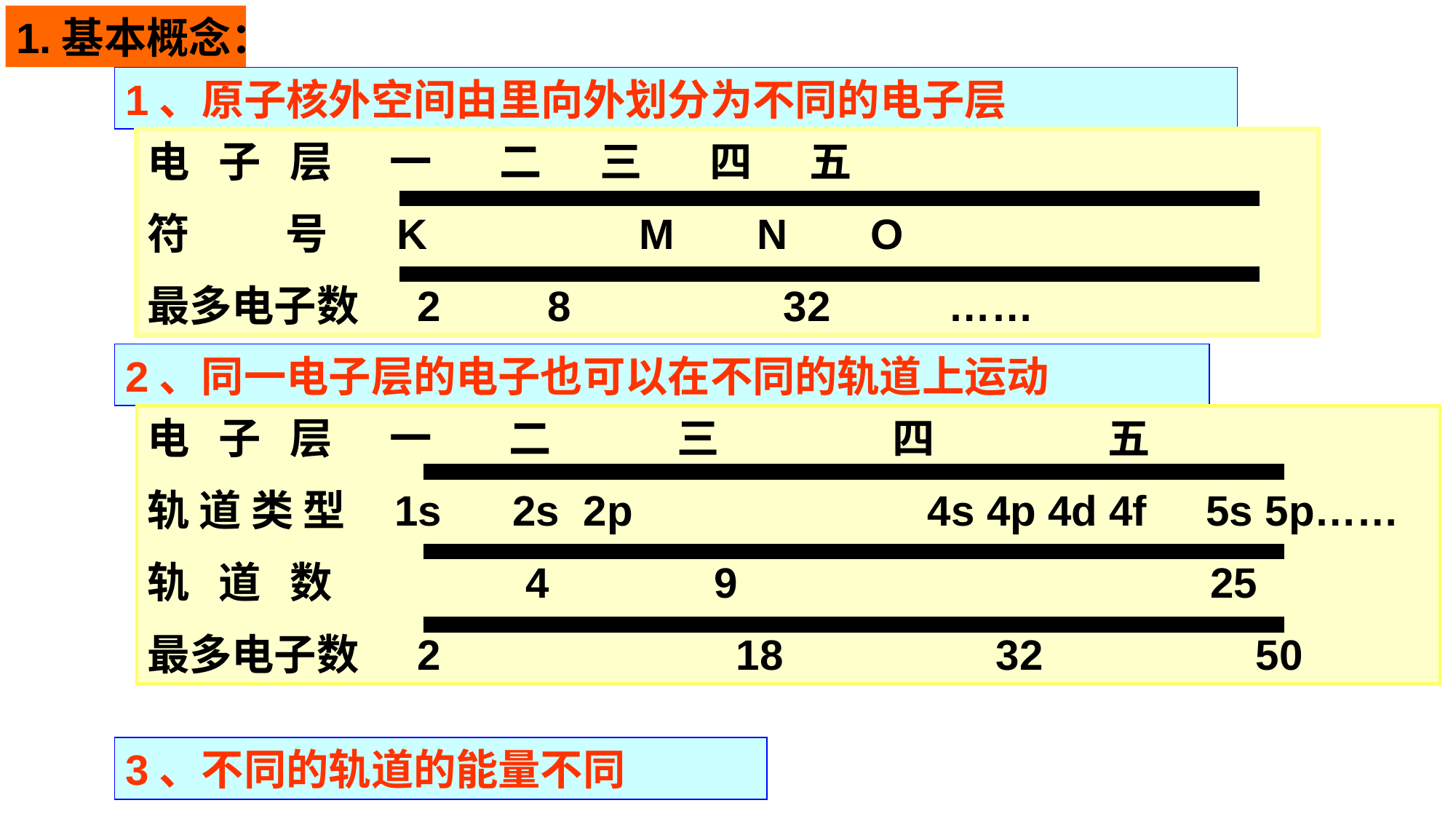

1.基本概念：
1、原子核外空间由里向外划分为不同的电子层
电   子   层      一       二      三       四      五
符          号      K                  M       N       O
最多电子数     2         8                  32          ……

2、同一电子层的电子也可以在不同的轨道上运动
电   子   层      一        二             三                  四                  五
轨 道 类 型    1s      2s  2p                         4s 4p 4d 4f     5s 5p……
轨   道   数                   4              9                                        25
最多电子数     2                         18                  32                  50

3、不同的轨道的能量不同